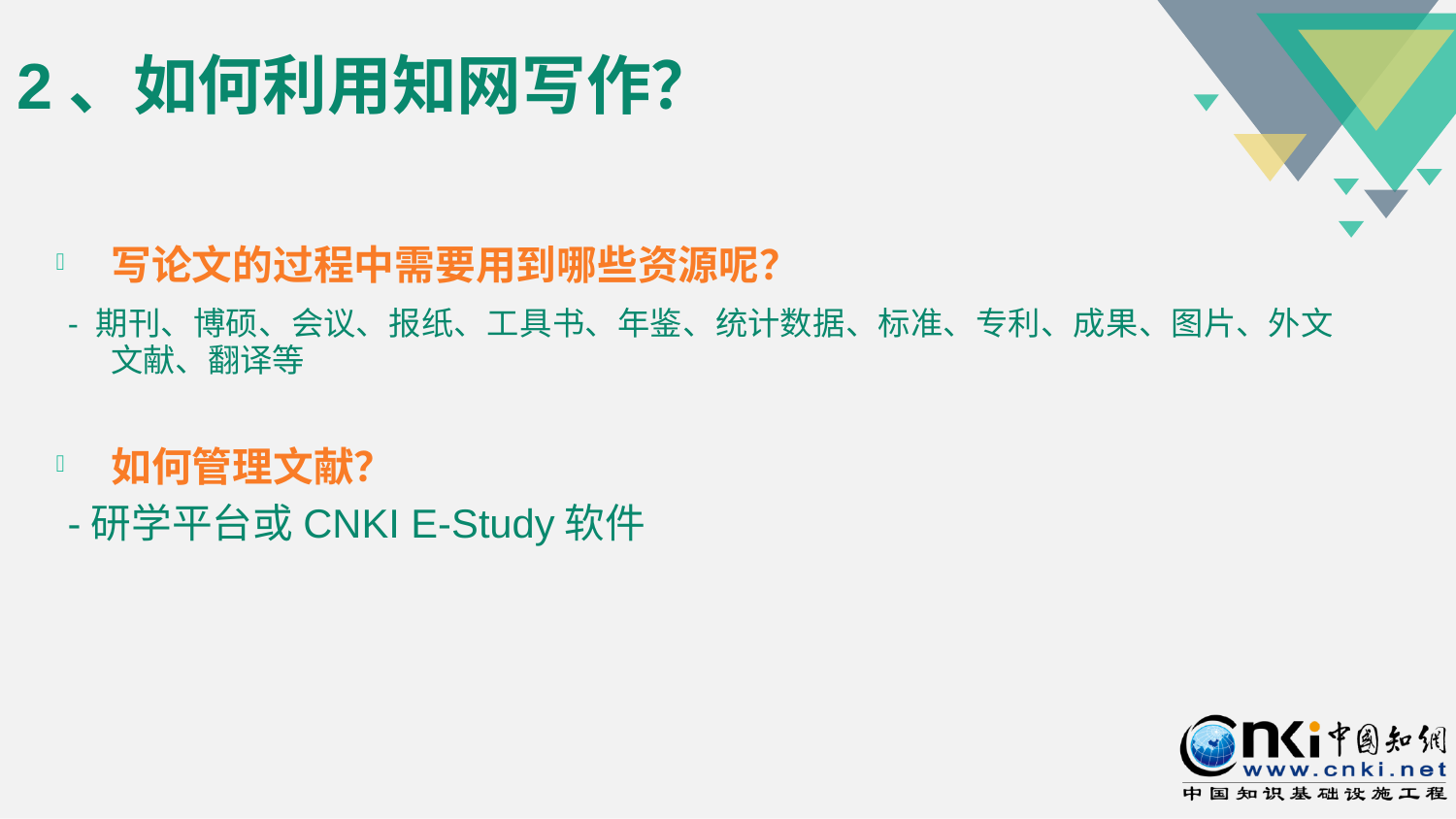

2、如何利用知网写作？
写论文的过程中需要用到哪些资源呢？
 - 期刊、博硕、会议、报纸、工具书、年鉴、统计数据、标准、专利、成果、图片、外文文献、翻译等

如何管理文献？
 -研学平台或CNKI E-Study软件